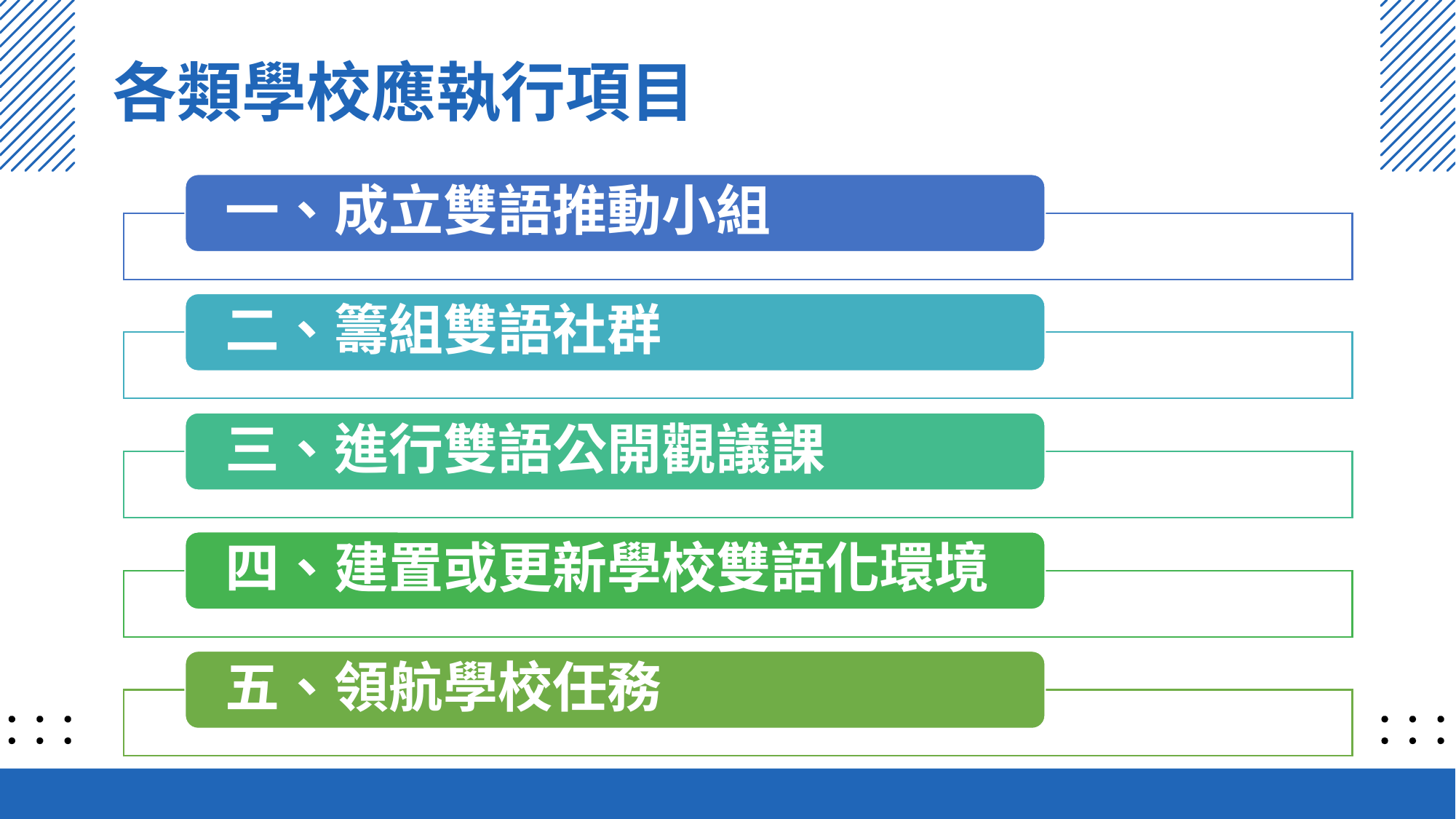

各類學校應執行項目
一、成立雙語推動小組
二、籌組雙語社群
三、進行雙語公開觀議課
四、建置或更新學校雙語化環境
五、領航學校任務